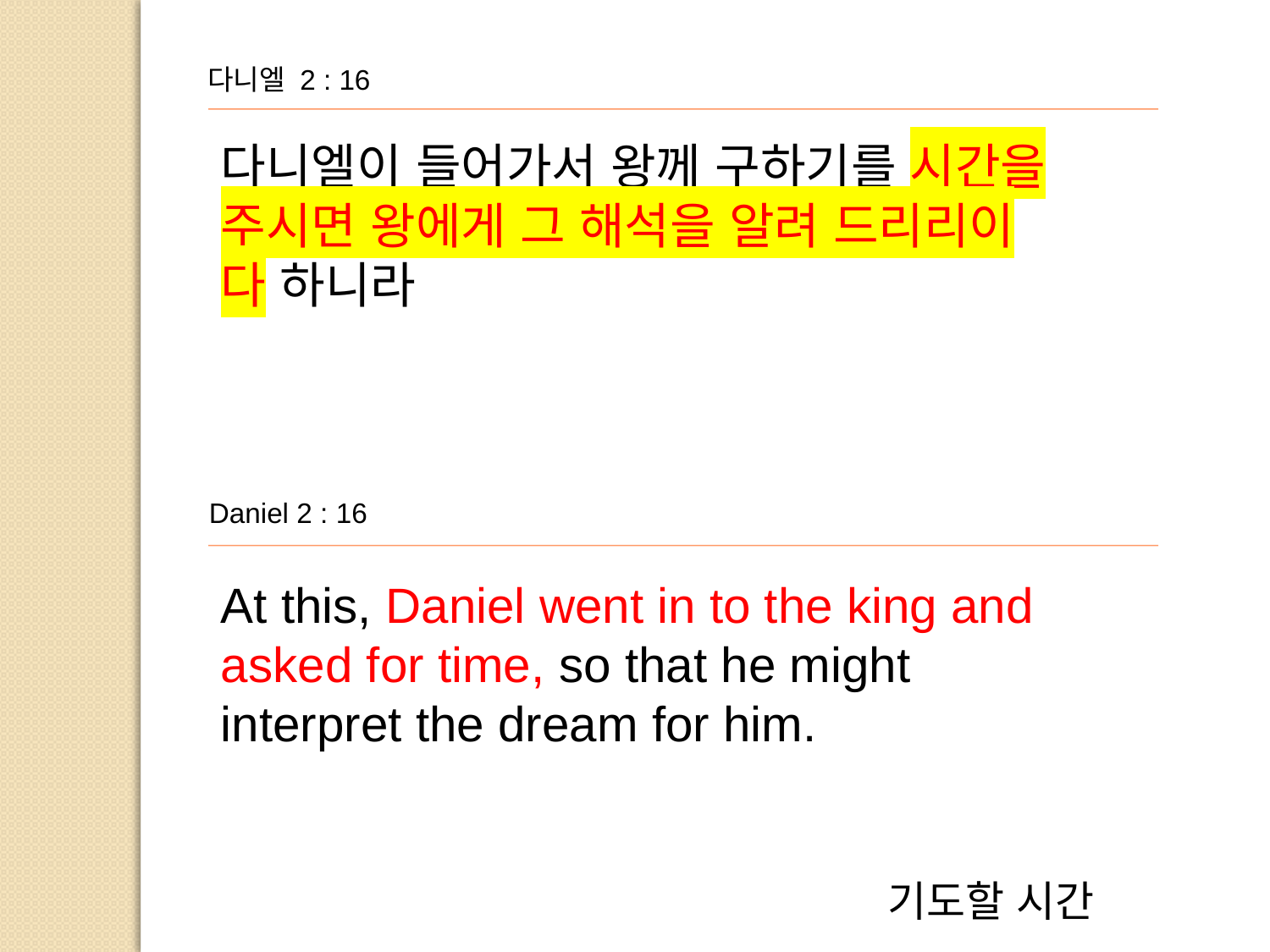

다니엘 2 : 16

다니엘이 들어가서 왕께 구하기를 시간을 주시면 왕에게 그 해석을 알려 드리리이
다 하니라
Daniel 2 : 16

At this, Daniel went in to the king and asked for time, so that he might
interpret the dream for him.
기도할 시간